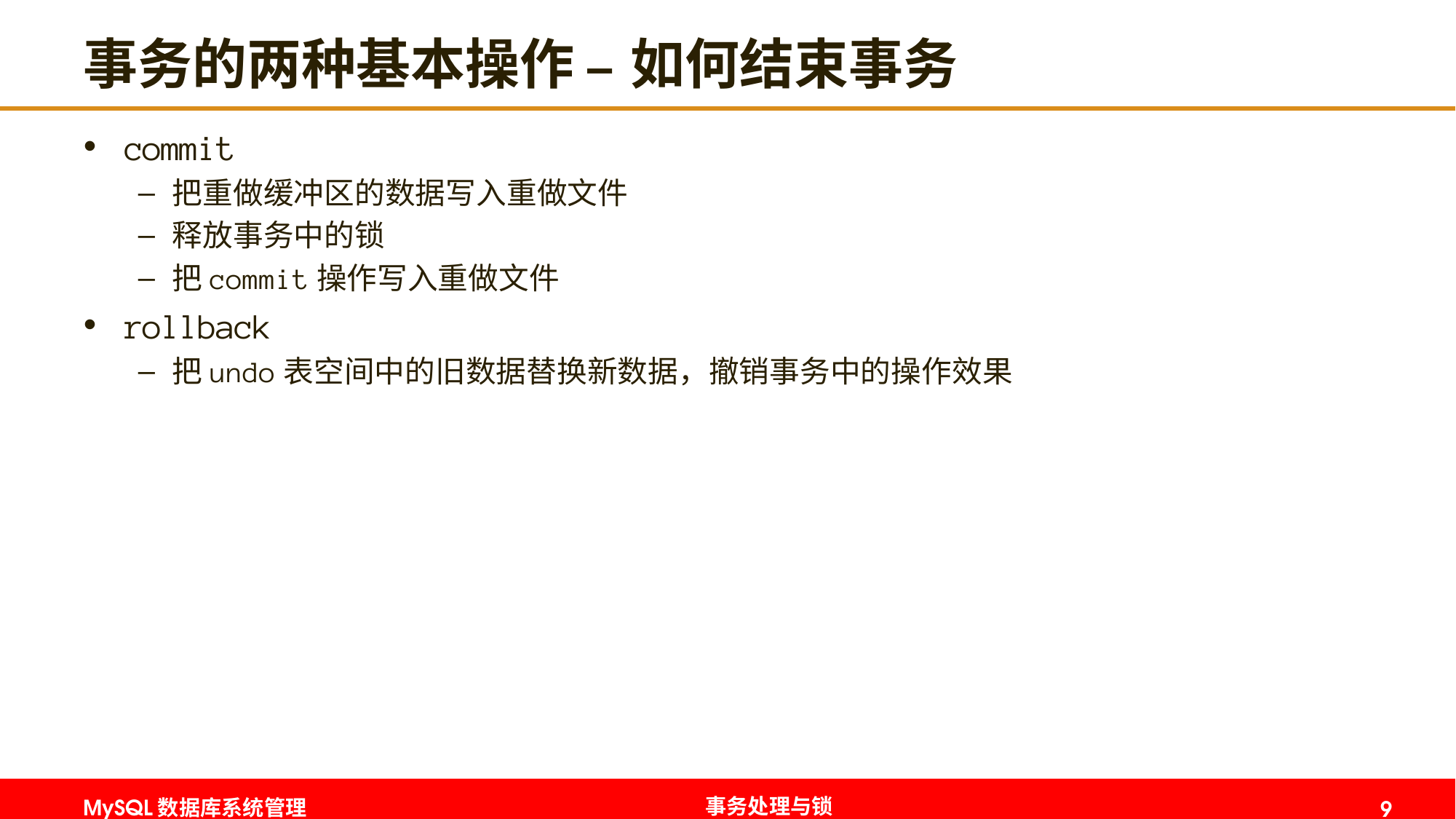

# 事务的两种基本操作-如何结束事务
commit
把重做缓冲区的数据写入重做文件
释放事务中的锁
把commit操作写入重做文件
rollback
把undo表空间中的旧数据替换新数据，撤销事务中的操作效果